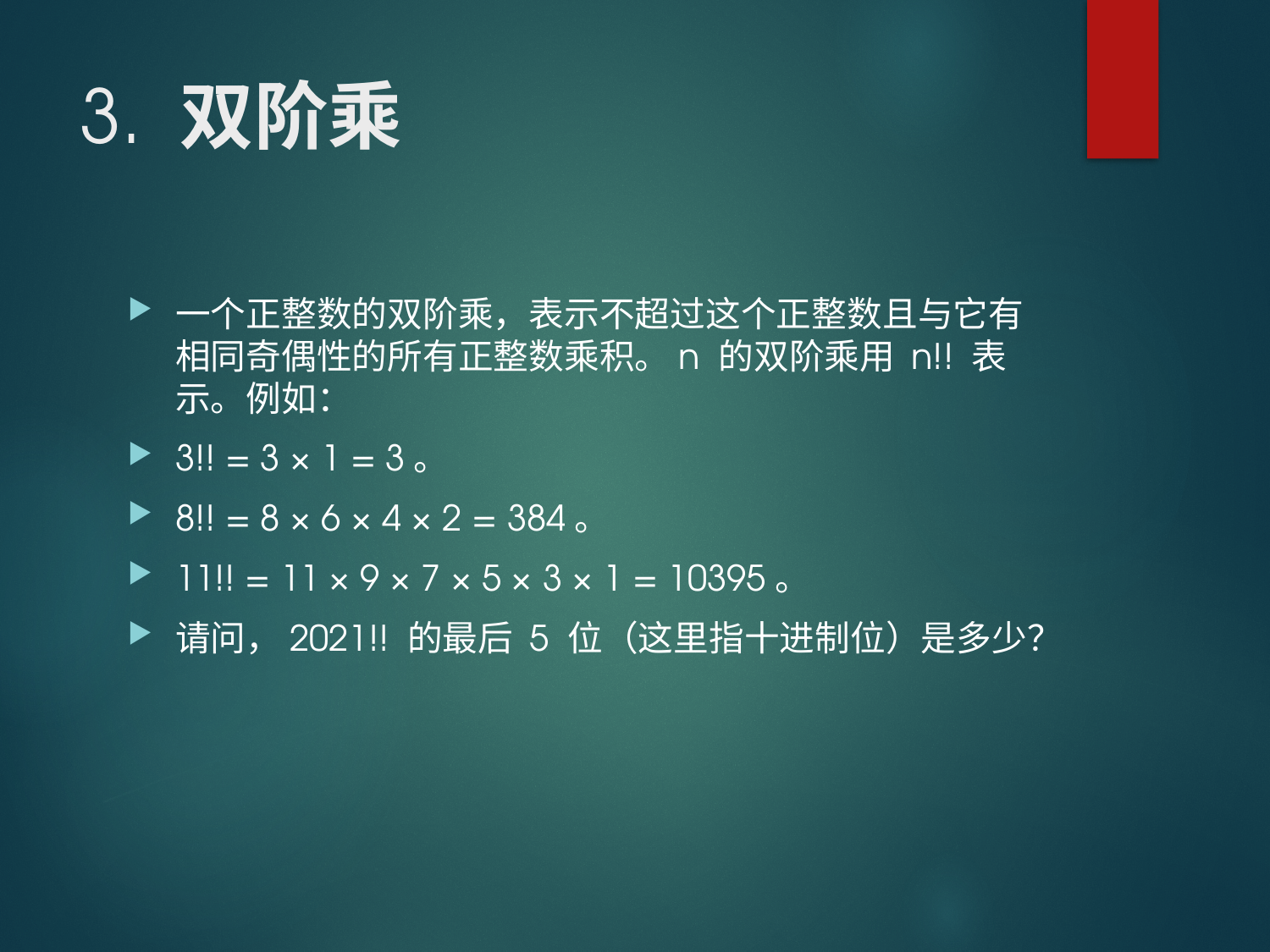

# 3. 双阶乘
一个正整数的双阶乘，表示不超过这个正整数且与它有相同奇偶性的所有正整数乘积。n 的双阶乘用 n!! 表示。例如：
3!! = 3 × 1 = 3。
8!! = 8 × 6 × 4 × 2 = 384。
11!! = 11 × 9 × 7 × 5 × 3 × 1 = 10395。
请问，2021!! 的最后 5 位（这里指十进制位）是多少？